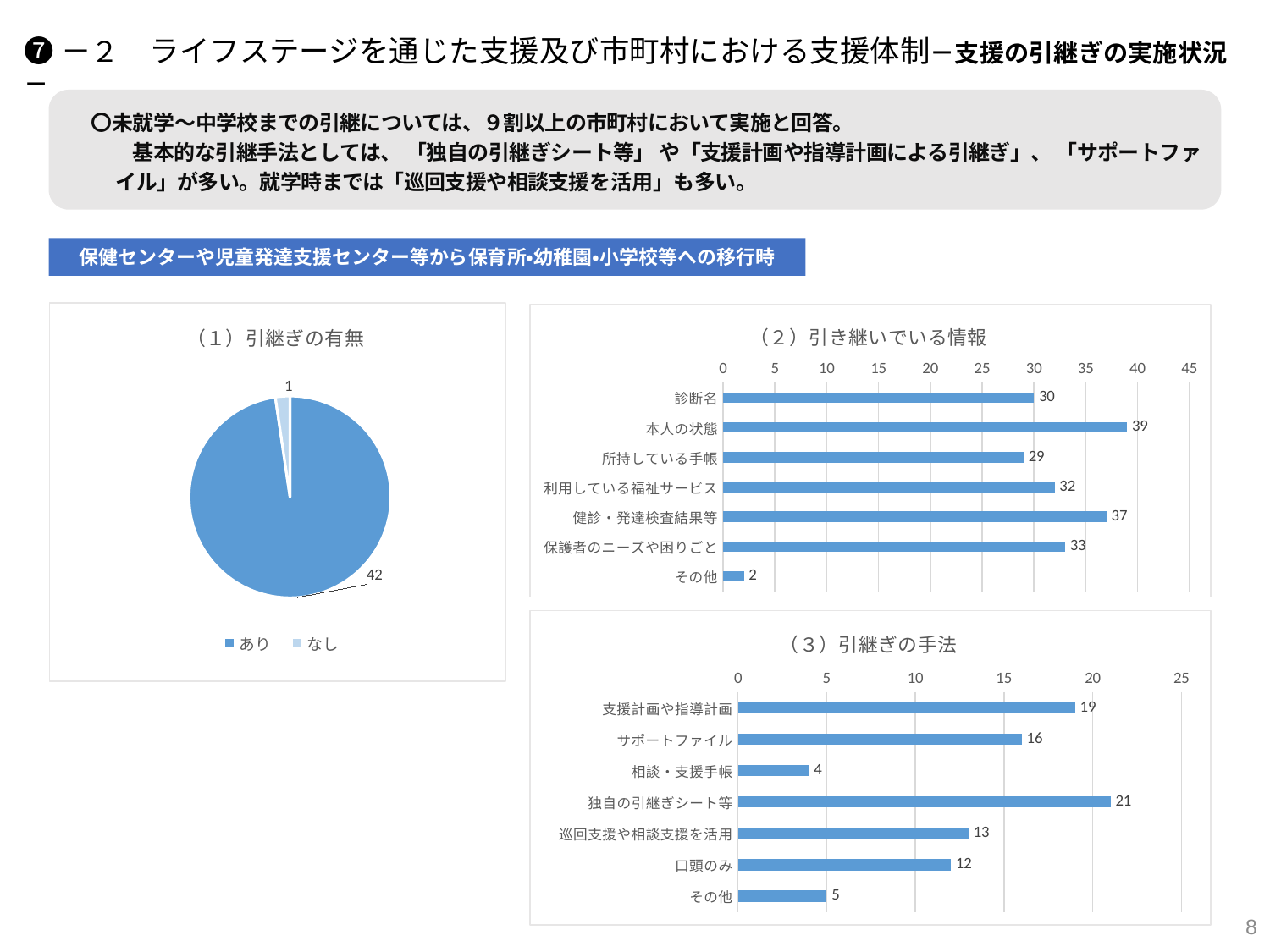

❼－２　ライフステージを通じた支援及び市町村における支援体制－支援の引継ぎの実施状況－
〇未就学～中学校までの引継については、９割以上の市町村において実施と回答。
　　基本的な引継手法としては、 「独自の引継ぎシート等」 や「支援計画や指導計画による引継ぎ」、 「サポートファイル」が多い。就学時までは「巡回支援や相談支援を活用」も多い。
保健センターや児童発達支援センター等から保育所・幼稚園・小学校等への移行時

### Chart: （１）引継ぎの有無

| Category |  |
|---|---|
| あり | 42.0 |
| なし | 1.0 |

### Chart: （２）引き継いでいる情報

| Category |  |
|---|---|
| 診断名 | 30.0 |
| 本人の状態 | 39.0 |
| 所持している手帳 | 29.0 |
| 利用している福祉サービス | 32.0 |
| 健診・発達検査結果等 | 37.0 |
| 保護者のニーズや困りごと | 33.0 |
| その他 | 2.0 |

### Chart: （３）引継ぎの手法

| Category |  |
|---|---|
| 支援計画や指導計画 | 19.0 |
| サポートファイル | 16.0 |
| 相談・支援手帳 | 4.0 |
| 独自の引継ぎシート等 | 21.0 |
| 巡回支援や相談支援を活用 | 13.0 |
| 口頭のみ | 12.0 |
| その他 | 5.0 |
8